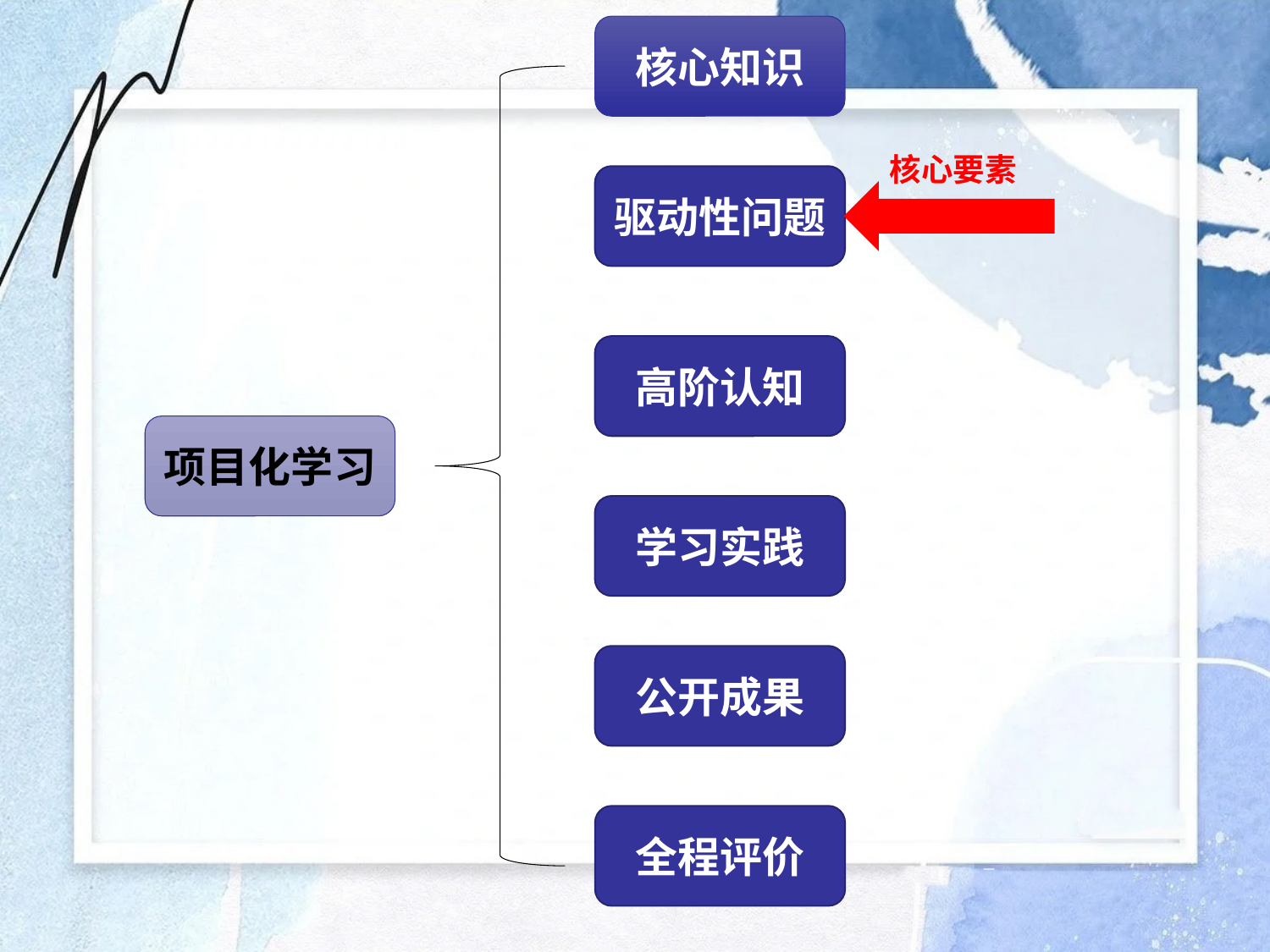

核心知识

核心要素

驱动性问题
高阶认知
项目化学习
学习实践
公开成果
全程评价